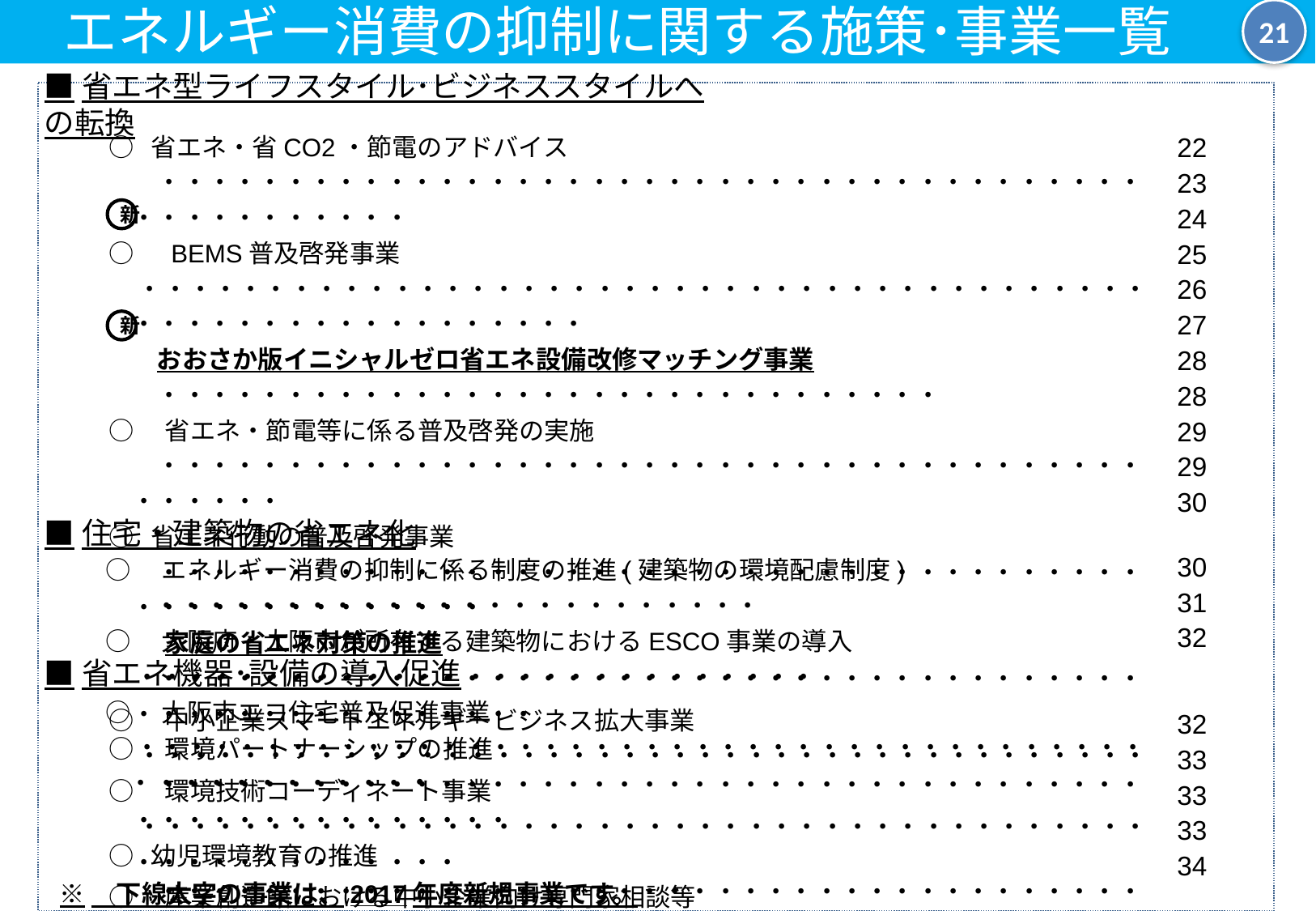

21
　エネルギー消費の抑制に関する施策･事業一覧

■省エネ型ライフスタイル･ビジネススタイルへの転換
○  省エネ・省CO2・節電のアドバイス　　・・・・・・・・・・・・・・・・・・・・・・・・・・・・・・・・・・・・・・・・・・・・・・・・・・
○　BEMS普及啓発事業    ・・・・・・・・・・・・・・・・・・・・・・・・・・・・・・・・・・・・・・・・・・・・・・・・・・・・・・・・・・
   　おおさか版イニシャルゼロ省エネ設備改修マッチング事業　　・・・・・・・・・・・・・・・・・・・・・・・・・・・・・・・
○　省エネ・節電等に係る普及啓発の実施　　・・・・・・・・・・・・・・・・・・・・・・・・・・・・・・・・・・・・・・・・・・・・・
○  省エネ行動の普及啓発事業　　・・・・・・・・・・・・・・・・・・・・・・・・・・・・・・・・・・・・・・・・・・・・・・・・・・・・・
　　 家庭の省エネ対策の推進　　・・・・・・・・・・・・・・・・・・・・・・・・・・・・・・・・・・・・・・・・・・・・・・・・・・・・・・・
○　環境パートナーシップの推進　　・・・・・・・・・・・・・・・・・・・・・・・・・・・・・・・・・・・・・・・・・・・・・・・・・・・・・・
○  幼児環境教育の推進　　・・・・・・・・・・・・・・・・・・・・・・・・・・・・・・・・・・・・・・・・・・・・・・・・・・・・・・・・・・
○  温暖化「適応」推進事業　　・・・・・・・・・・・・・・・・・・・・・・・・・・・・・・・・・・・・・・・・・・・・・・・・・・・・・・・・
○　クールスポットモデル拠点推進事業　　・・・・・・・・・・・・・・・・・・・・・・・・・・・・・・・・・・・・・・・・・・・・・・・・・
○  エネルギー消費の抑制に係る制度の推進(エネルギーの多量消費事業者による報告制度）・・・・・・・
22
23
24
25
26
27
28
28
29
29
30
新
新
■住宅・建築物の省エネ化
30
31
32
○　エネルギー消費の抑制に係る制度の推進(建築物の環境配慮制度)　・・・・・・・・・・・・・・・・・・・・・・・・
○　大阪府・大阪市が所有する建築物におけるESCO事業の導入 　 ・・・・・・・・・・・・・・・・・・・・・・・・・・・
○　大阪市エコ住宅普及促進事業   ・・・・・・・・・・・・・・・・・・・・・・・・・・・・・・・・・・・・・・・・・・・・・・・・・・・・
■省エネ機器･設備の導入促進
○　中小企業スマートエネルギービジネス拡大事業　 ・・・・・・・・・・・・・・・・・・・・・・・・・・・・・・・・・・・・・・・・
○　環境技術コーディネート事業　　 ・・・・・・・・・・・・・・・・・・・・・・・・・・・・・・・・・・・・・・・・・・・・・・・・・・・・・
○　産業創造館における中小企業向け専門家相談等  ・・・・・・・・・・・・・・・・・・・・・・・・・・・・・・・・・・・・・
○　ATCグリーンエコプラザの運営等   ・・・・・・・・・・・・・・・・・・・・・・・・・・・・・・・・・・・・・・・・・・・・・・・・・・・・
○　大阪府・大阪市の施設等のLED化　　・・・・・・・・・・・・・・・・・・・・・・・・・・・・・・・・・・・・・・・・・・・・・・・・
32
33
33
33
34
※　下線太字の事業は、2017年度新規事業です。